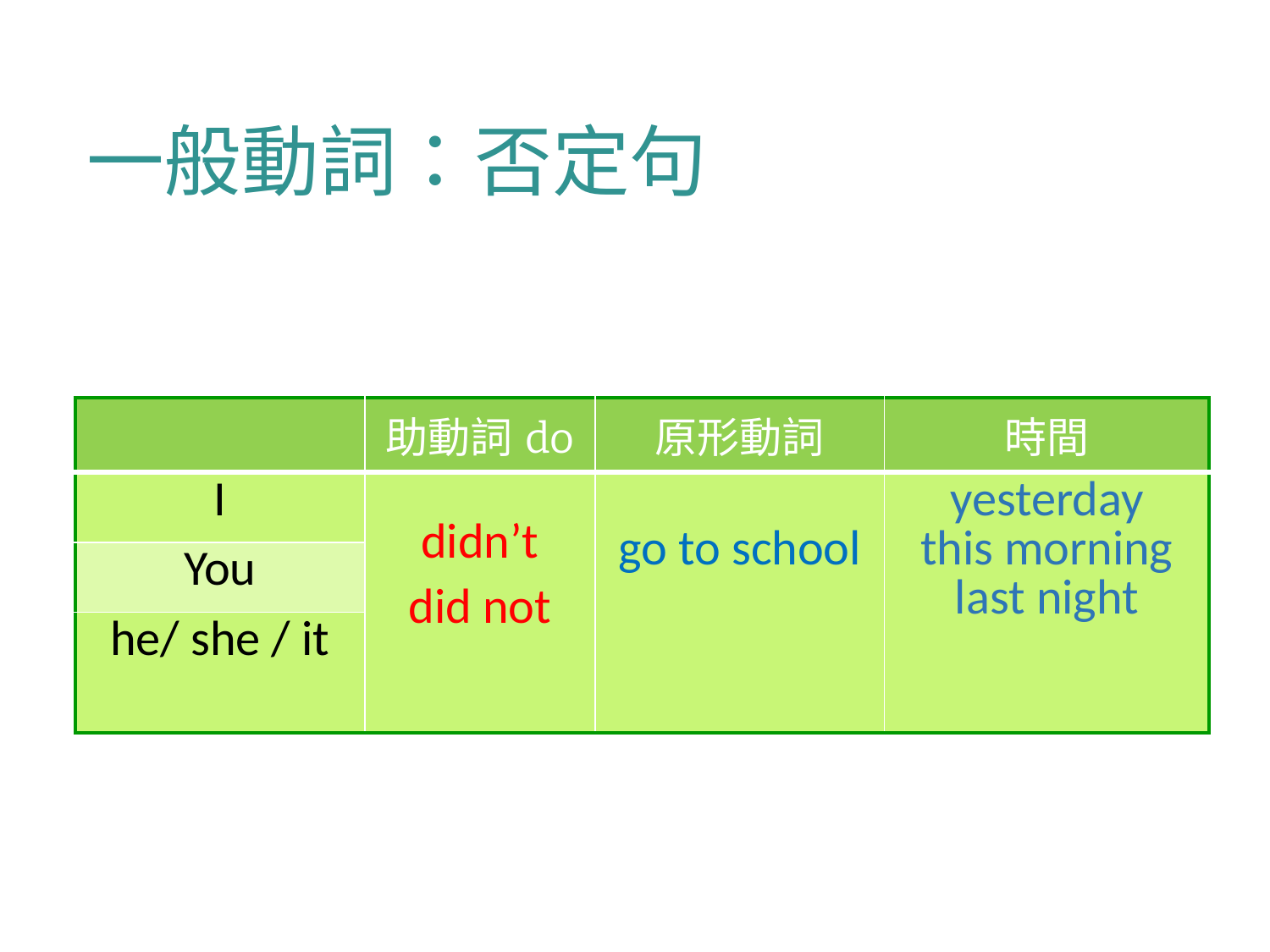

# 一般動詞：否定句
|  | 助動詞do | 原形動詞 | 時間 |
| --- | --- | --- | --- |
| I | didn’t did not | go to school | yesterday this morning last night |
| You |  |  |  |
| he/ she / it |  |  |  |